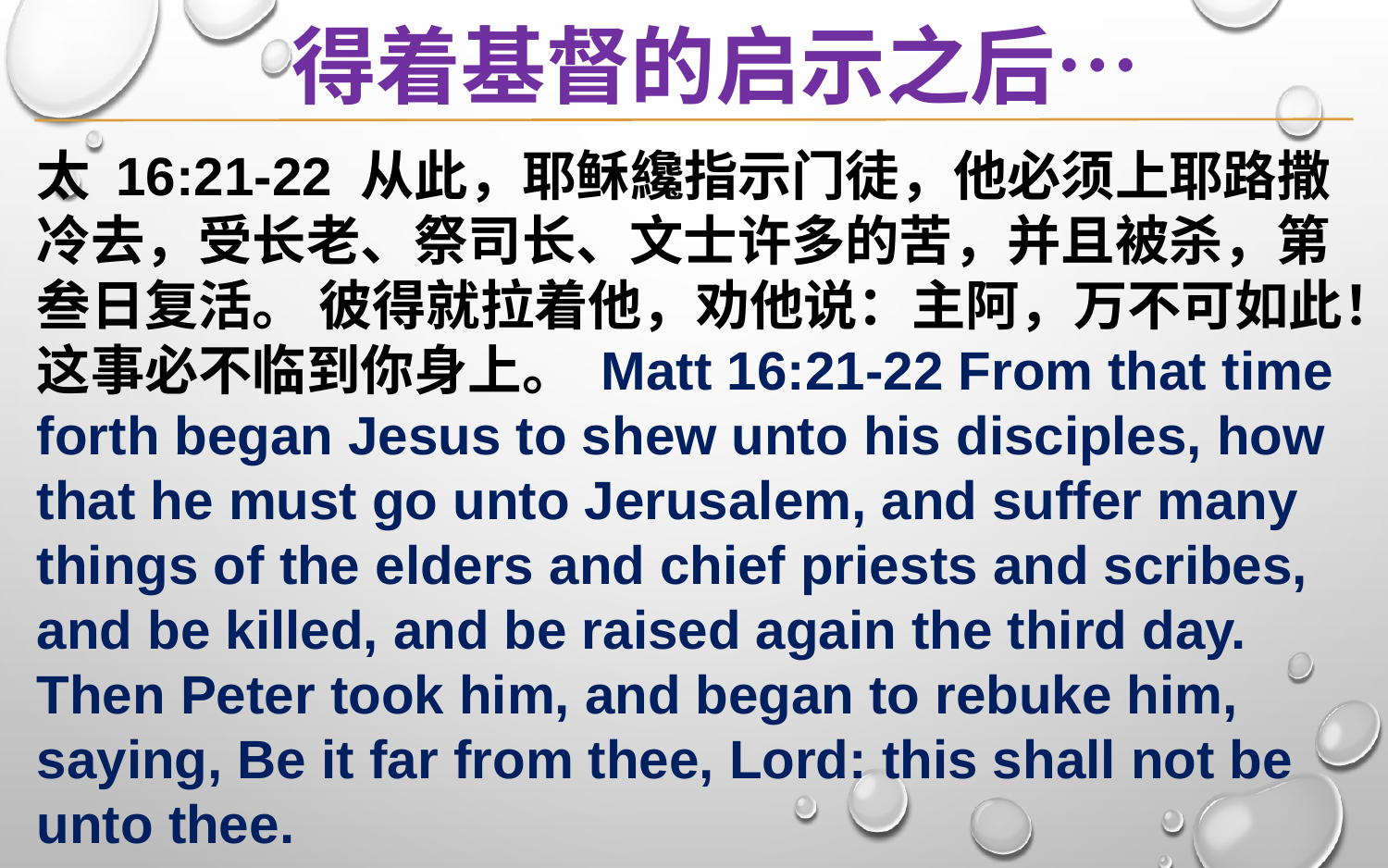

得着基督的启示之后…
太 16:21-22 从此，耶稣纔指示门徒，他必须上耶路撒冷去，受长老、祭司长、文士许多的苦，并且被杀，第叁日复活。 彼得就拉着他，劝他说：主阿，万不可如此！这事必不临到你身上。 Matt 16:21-22 From that time forth began Jesus to shew unto his disciples, how that he must go unto Jerusalem, and suffer many things of the elders and chief priests and scribes, and be killed, and be raised again the third day. Then Peter took him, and began to rebuke him, saying, Be it far from thee, Lord: this shall not be unto thee.